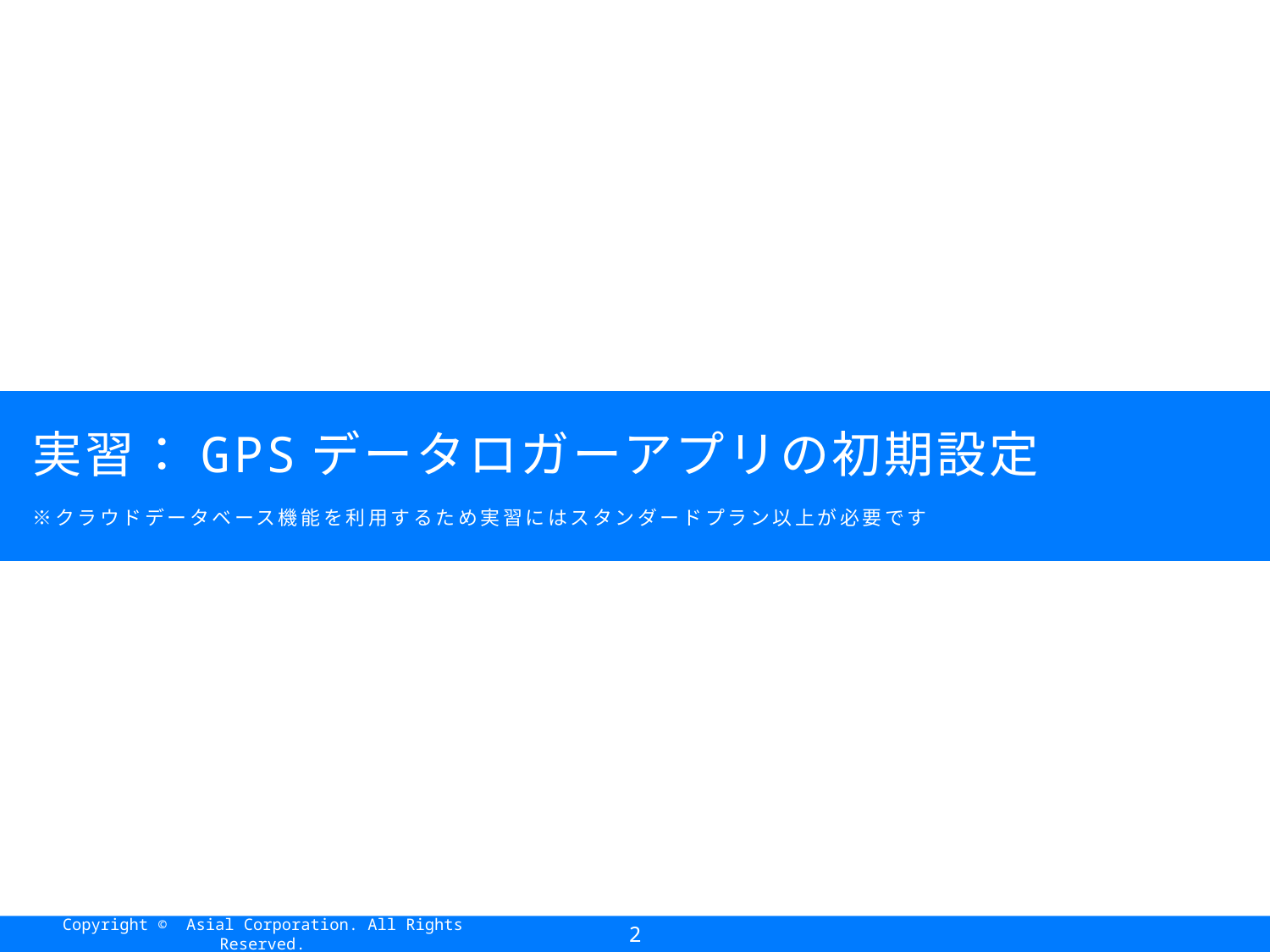

# 実習：GPSデータロガーアプリの初期設定 ※クラウドデータベース機能を利用するため実習にはスタンダードプラン以上が必要です
2